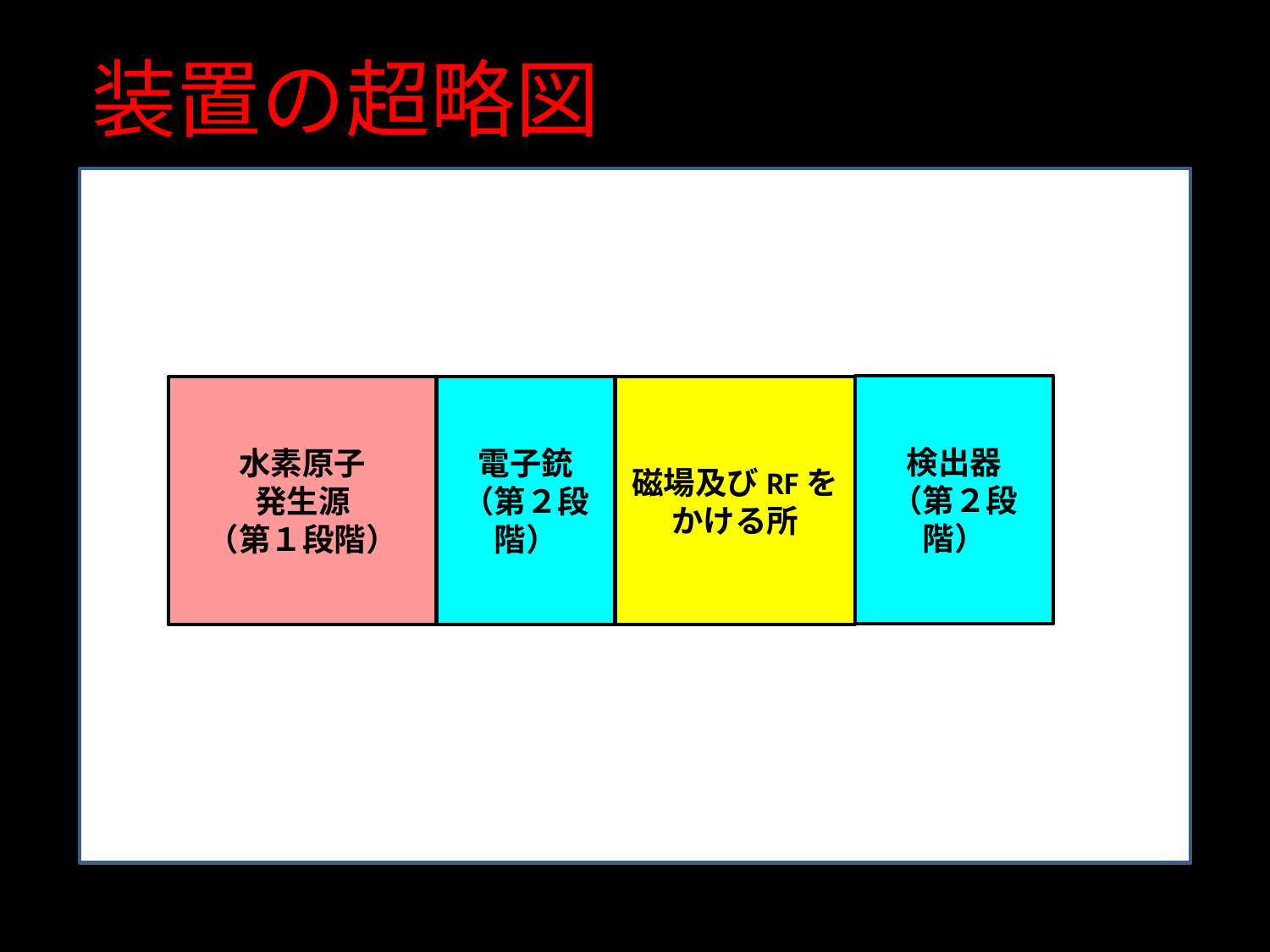

装置の超略図

検出器
（第２段階）
水素原子
発生源
（第１段階）
電子銃
（第２段階）
磁場及びRFをかける所